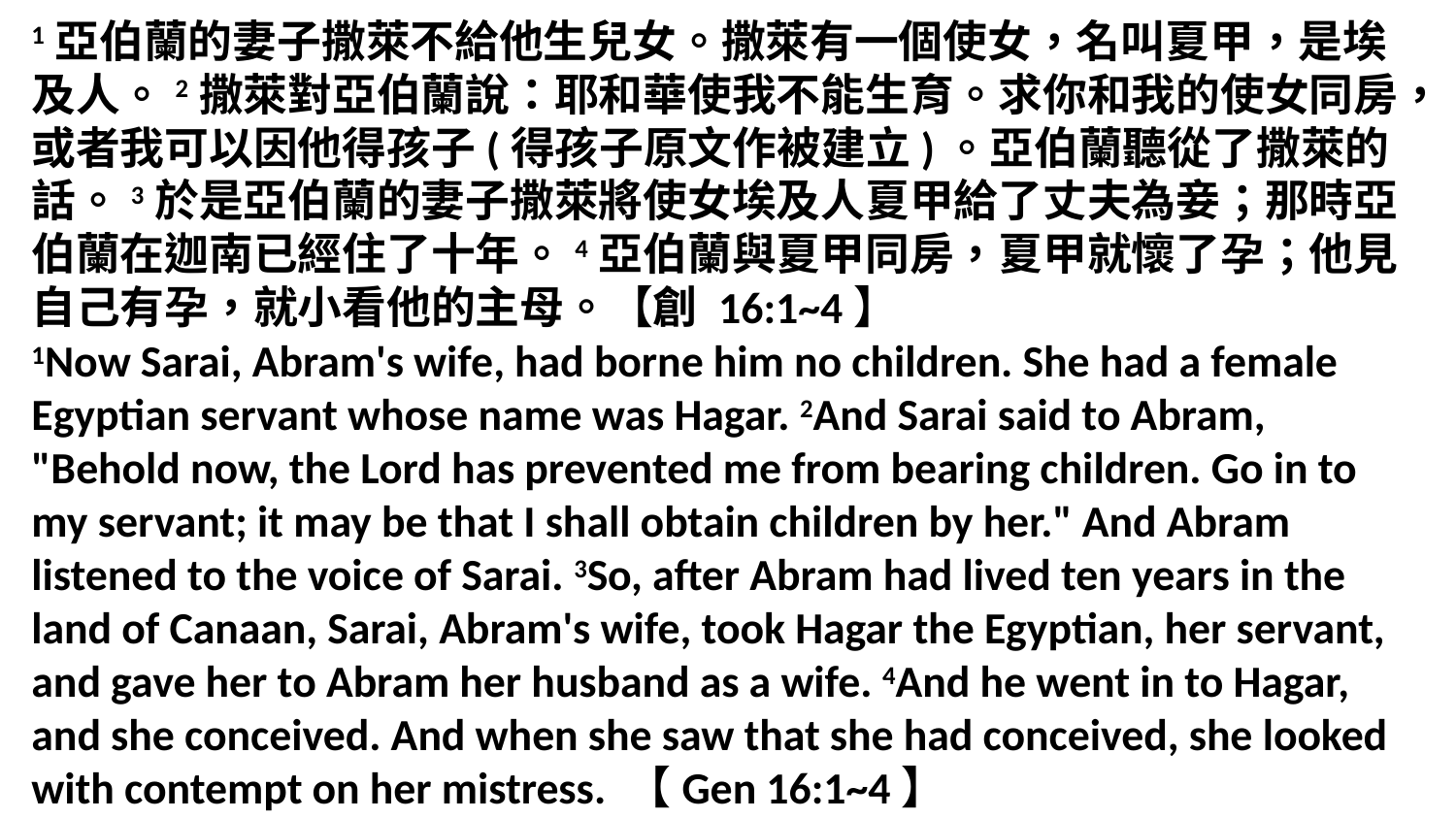

1亞伯蘭的妻子撒萊不給他生兒女。撒萊有一個使女，名叫夏甲，是埃及人。2撒萊對亞伯蘭說：耶和華使我不能生育。求你和我的使女同房，或者我可以因他得孩子(得孩子原文作被建立)。亞伯蘭聽從了撒萊的話。3於是亞伯蘭的妻子撒萊將使女埃及人夏甲給了丈夫為妾；那時亞伯蘭在迦南已經住了十年。4亞伯蘭與夏甲同房，夏甲就懷了孕；他見自己有孕，就小看他的主母。【創 16:1~4】
1Now Sarai, Abram's wife, had borne him no children. She had a female Egyptian servant whose name was Hagar. 2And Sarai said to Abram, "Behold now, the Lord has prevented me from bearing children. Go in to my servant; it may be that I shall obtain children by her." And Abram listened to the voice of Sarai. 3So, after Abram had lived ten years in the land of Canaan, Sarai, Abram's wife, took Hagar the Egyptian, her servant, and gave her to Abram her husband as a wife. 4And he went in to Hagar, and she conceived. And when she saw that she had conceived, she looked with contempt on her mistress. 【Gen 16:1~4】